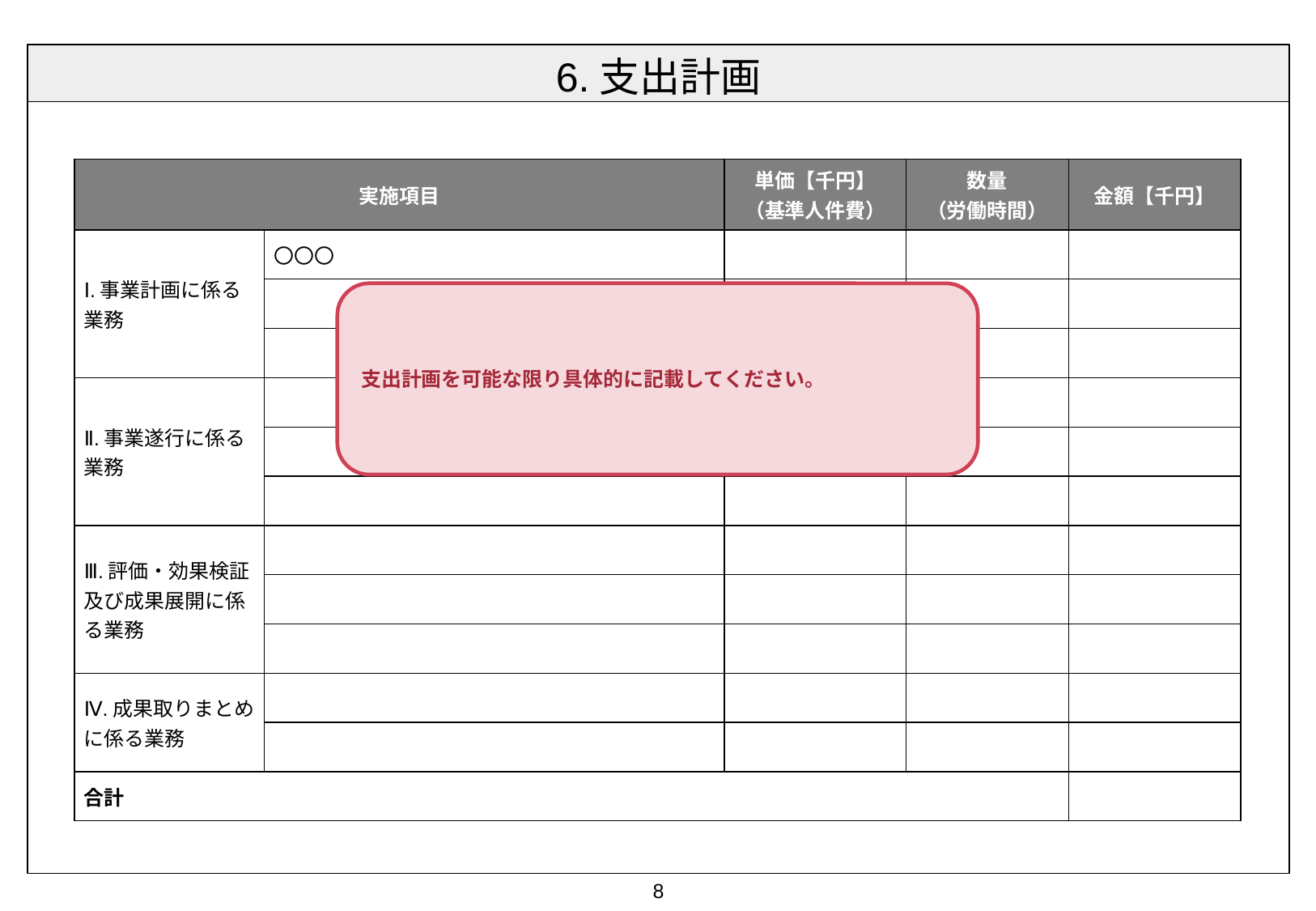

| 実施項目 |  | 単価【千円】 （基準人件費） | 数量 （労働時間） | 金額【千円】 |
| --- | --- | --- | --- | --- |
| Ⅰ.事業計画に係る業務 | 〇〇〇 |  |  |  |
|  |  |  |  |  |
|  |  |  |  |  |
| Ⅱ.事業遂行に係る業務 |  |  |  |  |
|  |  |  |  |  |
|  |  |  |  |  |
| Ⅲ.評価・効果検証及び成果展開に係る業務 |  |  |  |  |
|  |  |  |  |  |
|  |  |  |  |  |
| Ⅳ.成果取りまとめに係る業務 |  |  |  |  |
|  |  |  |  |  |
| 合計 |  |  |  |  |
支出計画を可能な限り具体的に記載してください。